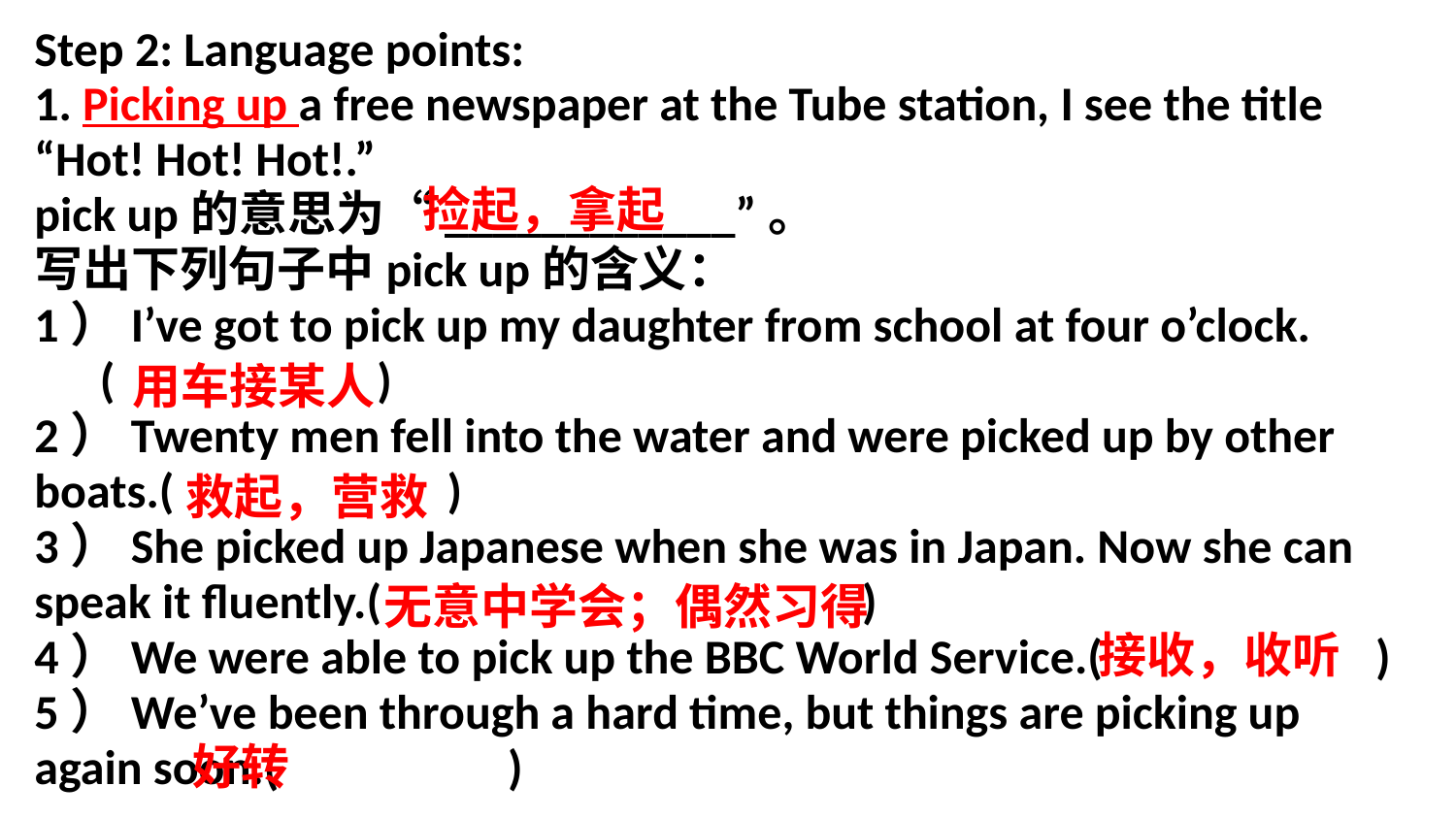

Step 2: Language points:
1. Picking up a free newspaper at the Tube station, I see the title “Hot! Hot! Hot!.”
pick up的意思为“____________”。
写出下列句子中pick up的含义：
1）I’ve got to pick up my daughter from school at four o’clock.
      (                        )
2）Twenty men fell into the water and were picked up by other boats.(                         )
3）She picked up Japanese when she was in Japan. Now she can speak it fluently.(                                            )
4）We were able to pick up the BBC World Service.(                         )
5）We’ve been through a hard time, but things are picking up again soon.(                     )
捡起，拿起
用车接某人
救起，营救
无意中学会；偶然习得
接收，收听
好转